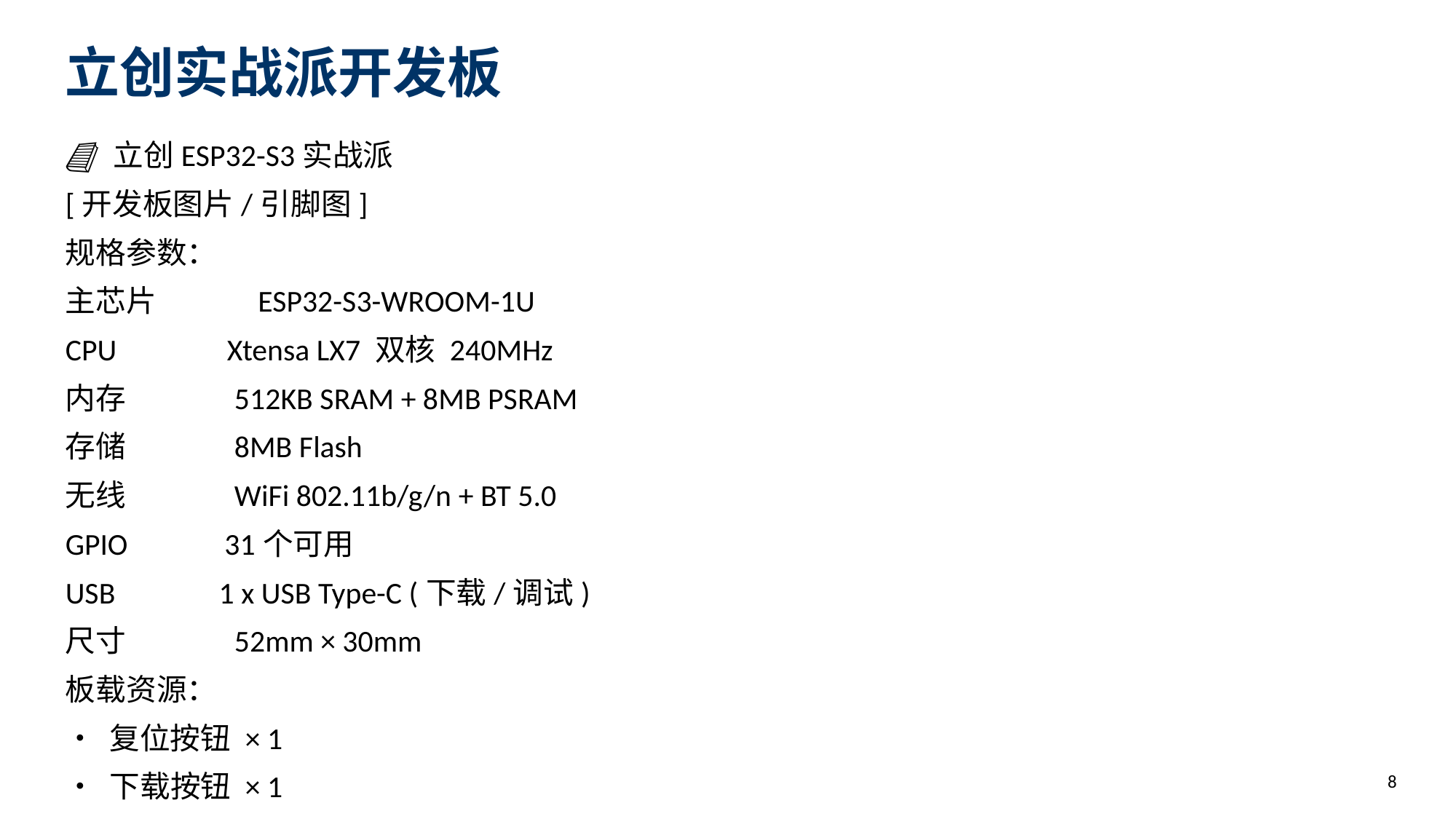

立创实战派开发板
📘 立创ESP32-S3实战派
[开发板图片/引脚图]
规格参数：
主芯片              ESP32-S3-WROOM-1U
CPU                Xtensa LX7 双核 240MHz
内存               512KB SRAM + 8MB PSRAM
存储               8MB Flash
无线               WiFi 802.11b/g/n + BT 5.0
GPIO              31个可用
USB               1 x USB Type-C (下载/调试)
尺寸               52mm × 30mm
板载资源：
• 复位按钮 × 1
• 下载按钮 × 1
• RGB LED × 1 (GPIO48)
• 用户LED × 1 (GPIO2)
• 用户按键 × 2
• FT232 USB转串口芯片
8